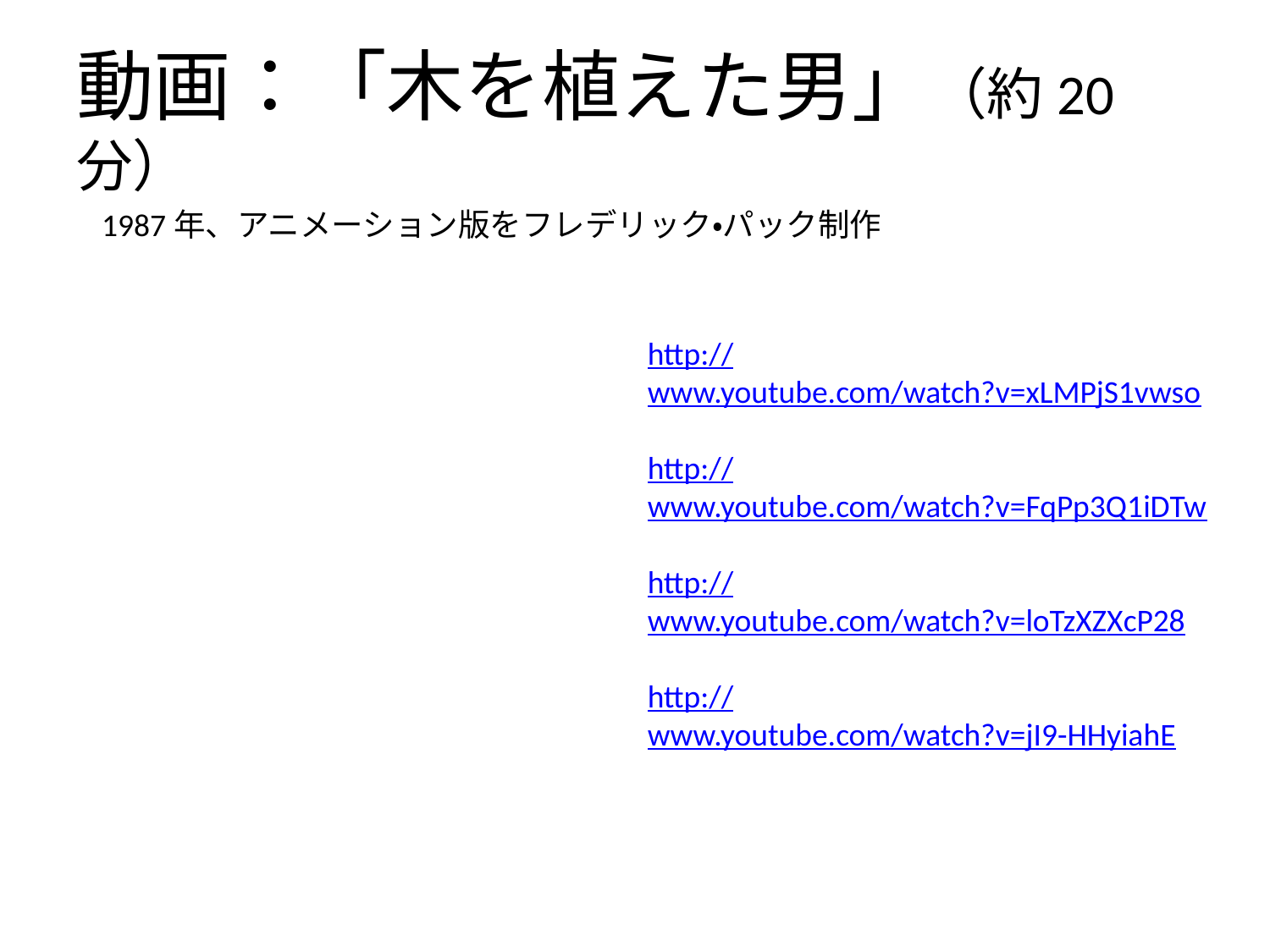

# 動画：「木を植えた男」（約20分）
1987年、アニメーション版をフレデリック・パック制作
http://www.youtube.com/watch?v=xLMPjS1vwso

http://www.youtube.com/watch?v=FqPp3Q1iDTw

http://www.youtube.com/watch?v=loTzXZXcP28

http://www.youtube.com/watch?v=jI9-HHyiahE